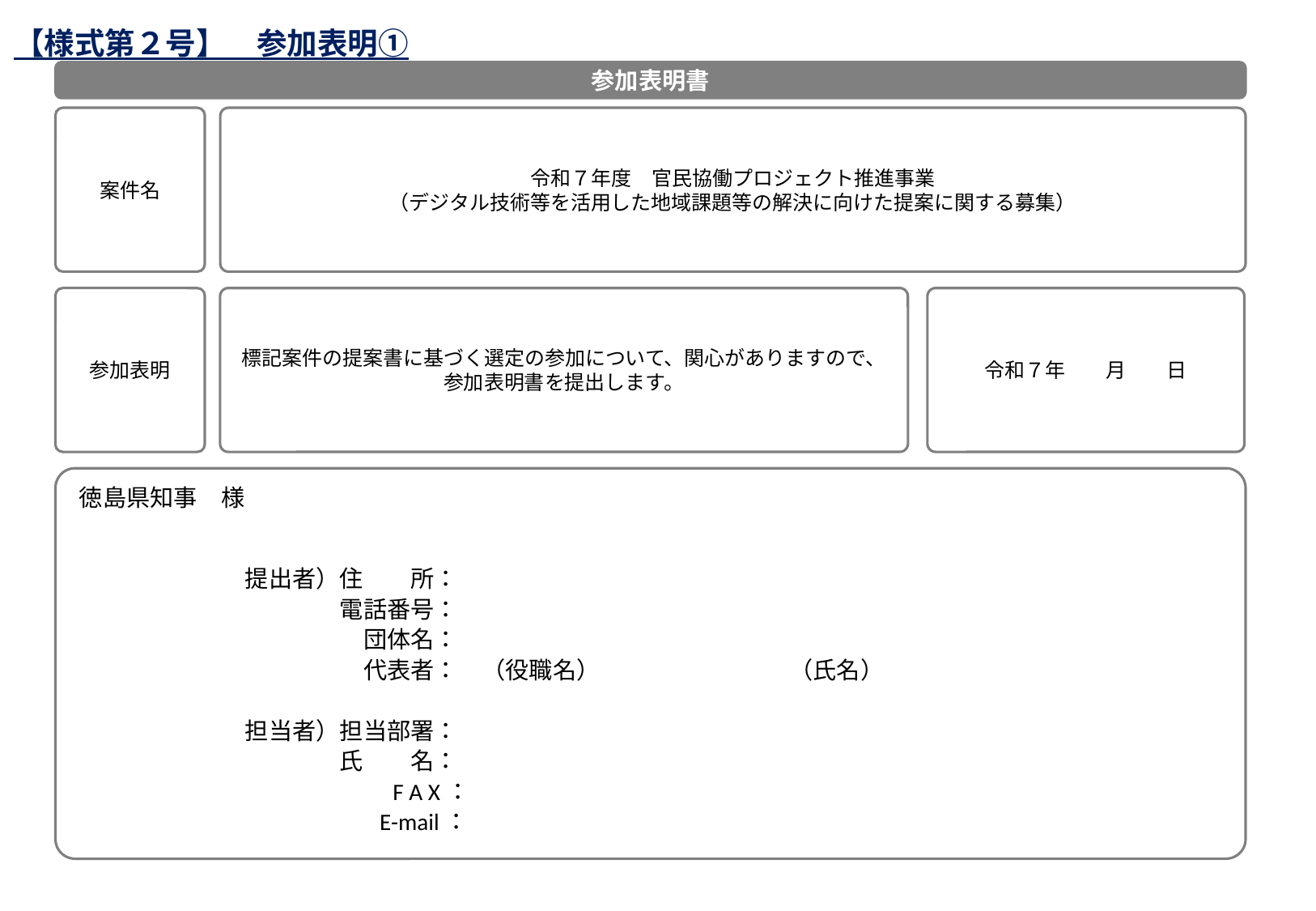

【様式第２号】　参加表明①
提案フォーマット案
参加表明書
令和７年度　官民協働プロジェクト推進事業
（デジタル技術等を活用した地域課題等の解決に向けた提案に関する募集）
案件名
参加表明
標記案件の提案書に基づく選定の参加について、関心がありますので、
参加表明書を提出します。
令和７年　　月　　日

徳島県知事　様
提出者）住　　所：
　　　　電話番号：
　　　　　団体名：
　　　　　代表者：　（役職名）　　　　　　　　（氏名）

担当者）担当部署：
　　　　氏　　名：
　　　　　　F A X：
　　　　　  E-mail：